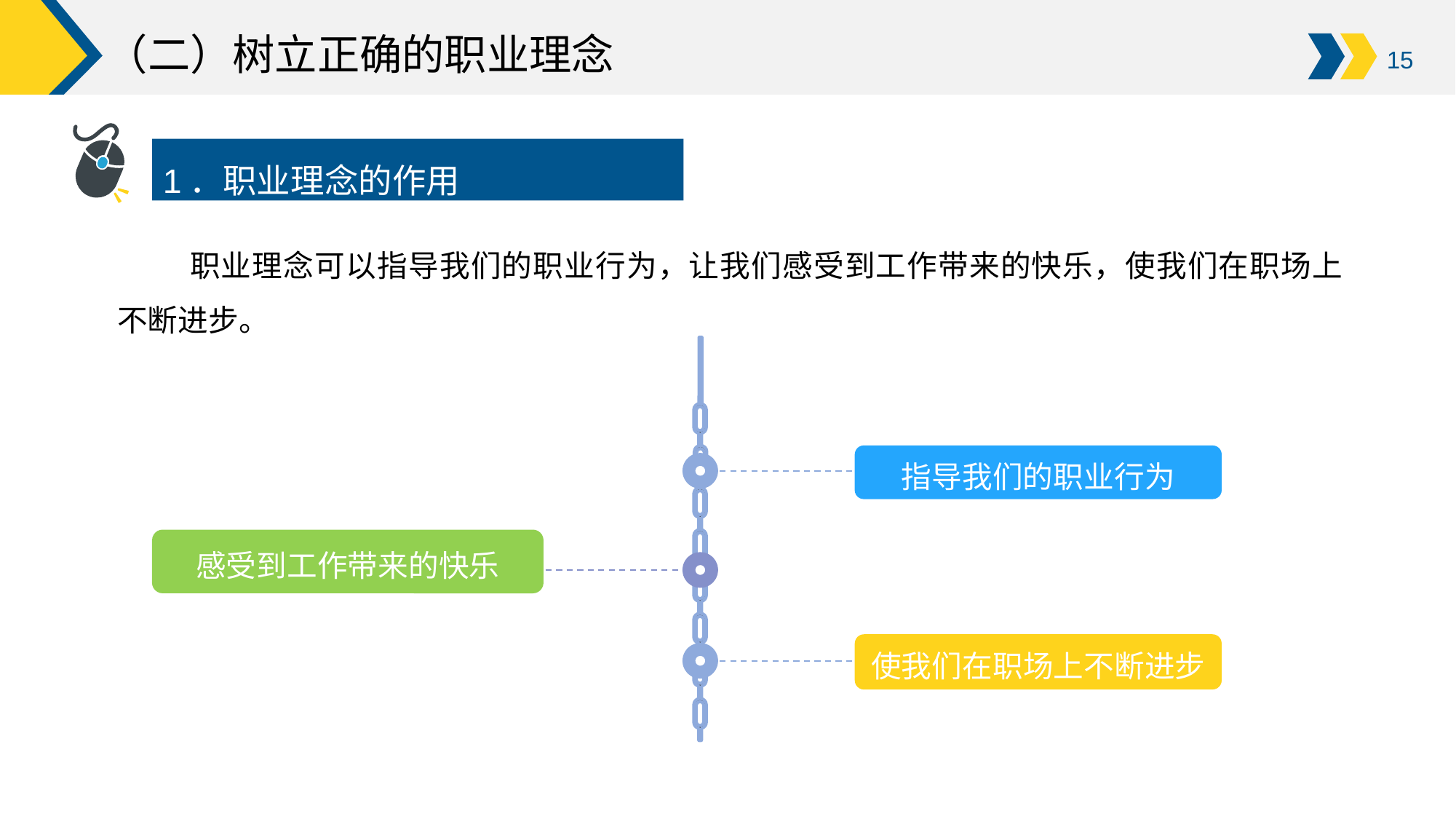

# （二）树立正确的职业理念

1．职业理念的作用
职业理念可以指导我们的职业行为，让我们感受到工作带来的快乐，使我们在职场上不断进步。

指导我们的职业行为

感受到工作带来的快乐

使我们在职场上不断进步